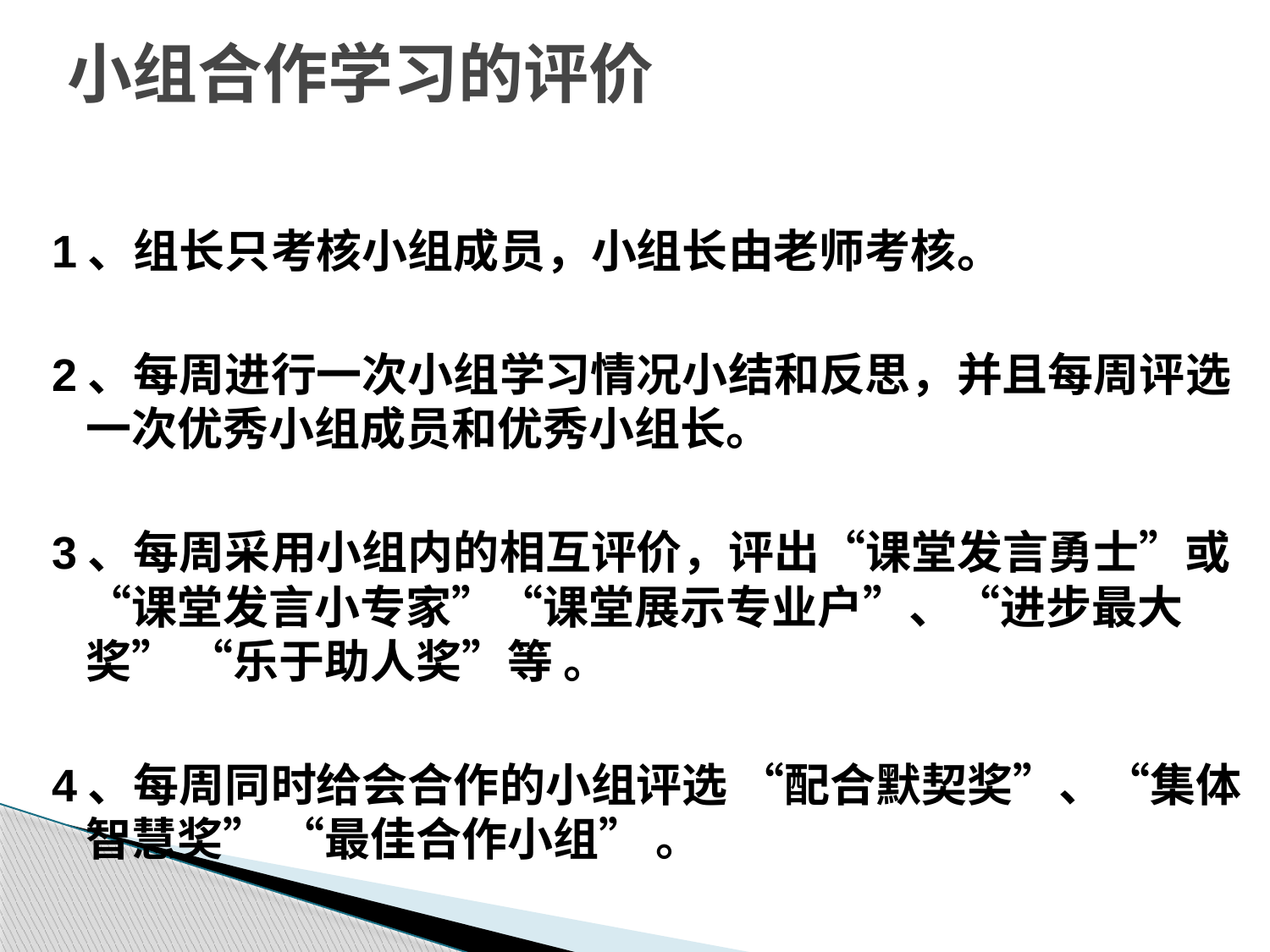

# 小组合作学习的评价
1、组长只考核小组成员，小组长由老师考核。

2、每周进行一次小组学习情况小结和反思，并且每周评选一次优秀小组成员和优秀小组长。

3、每周采用小组内的相互评价，评出“课堂发言勇士”或“课堂发言小专家”“课堂展示专业户”、“进步最大奖” “乐于助人奖”等 。

4、每周同时给会合作的小组评选 “配合默契奖”、“集体智慧奖” “最佳合作小组” 。